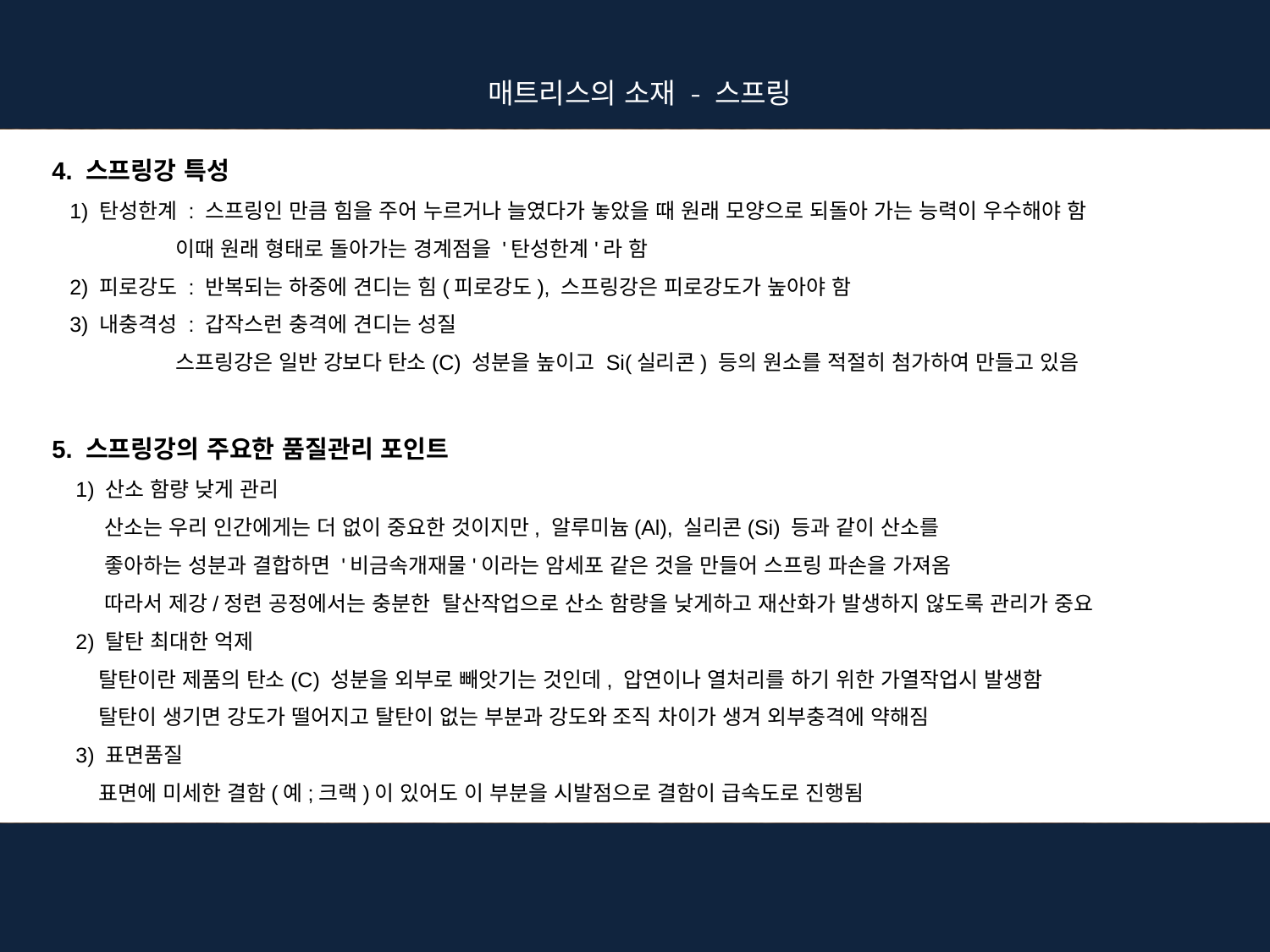

매트리스의 소재 - 스프링
4. 스프링강 특성
   1) 탄성한계 : 스프링인 만큼 힘을 주어 누르거나 늘였다가 놓았을 때 원래 모양으로 되돌아 가는 능력이 우수해야 함
                    이때 원래 형태로 돌아가는 경계점을 '탄성한계'라 함
   2) 피로강도 : 반복되는 하중에 견디는 힘(피로강도), 스프링강은 피로강도가 높아야 함
   3) 내충격성 : 갑작스런 충격에 견디는 성질
                    스프링강은 일반 강보다 탄소(C) 성분을 높이고 Si(실리콘) 등의 원소를 적절히 첨가하여 만들고 있음

5. 스프링강의 주요한 품질관리 포인트
    1) 산소 함량 낮게 관리
        산소는 우리 인간에게는 더 없이 중요한 것이지만, 알루미늄(Al), 실리콘(Si) 등과 같이 산소를
        좋아하는 성분과 결합하면 '비금속개재물'이라는 암세포 같은 것을 만들어 스프링 파손을 가져옴
        따라서 제강/정련 공정에서는 충분한  탈산작업으로 산소 함량을 낮게하고 재산화가 발생하지 않도록 관리가 중요
    2) 탈탄 최대한 억제
       탈탄이란 제품의 탄소(C) 성분을 외부로 빼앗기는 것인데, 압연이나 열처리를 하기 위한 가열작업시 발생함
       탈탄이 생기면 강도가 떨어지고 탈탄이 없는 부분과 강도와 조직 차이가 생겨 외부충격에 약해짐
    3) 표면품질
       표면에 미세한 결함(예;크랙)이 있어도 이 부분을 시발점으로 결함이 급속도로 진행됨